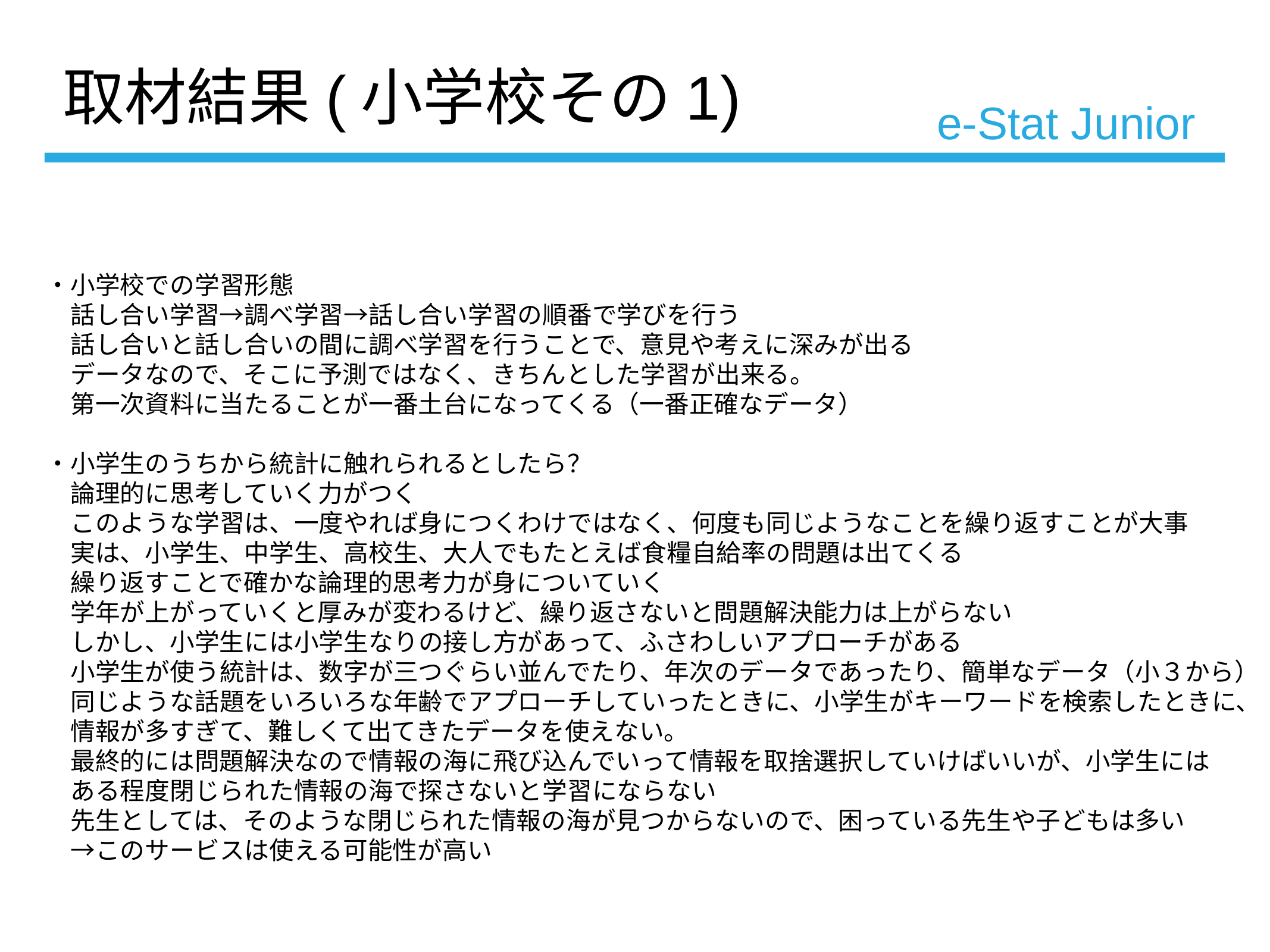

取材結果(小学校その1)
# e-Stat Junior

・小学校での学習形態
　話し合い学習→調べ学習→話し合い学習の順番で学びを行う
　話し合いと話し合いの間に調べ学習を行うことで、意見や考えに深みが出る
　データなので、そこに予測ではなく、きちんとした学習が出来る。
　第一次資料に当たることが一番土台になってくる（一番正確なデータ）

・小学生のうちから統計に触れられるとしたら？
　論理的に思考していく力がつく
　このような学習は、一度やれば身につくわけではなく、何度も同じようなことを繰り返すことが大事
　実は、小学生、中学生、高校生、大人でもたとえば食糧自給率の問題は出てくる
　繰り返すことで確かな論理的思考力が身についていく
　学年が上がっていくと厚みが変わるけど、繰り返さないと問題解決能力は上がらない
　しかし、小学生には小学生なりの接し方があって、ふさわしいアプローチがある
　小学生が使う統計は、数字が三つぐらい並んでたり、年次のデータであったり、簡単なデータ（小３から）
　同じような話題をいろいろな年齢でアプローチしていったときに、小学生がキーワードを検索したときに、
　情報が多すぎて、難しくて出てきたデータを使えない。
　最終的には問題解決なので情報の海に飛び込んでいって情報を取捨選択していけばいいが、小学生には
　ある程度閉じられた情報の海で探さないと学習にならない
　先生としては、そのような閉じられた情報の海が見つからないので、困っている先生や子どもは多い
　→このサービスは使える可能性が高い